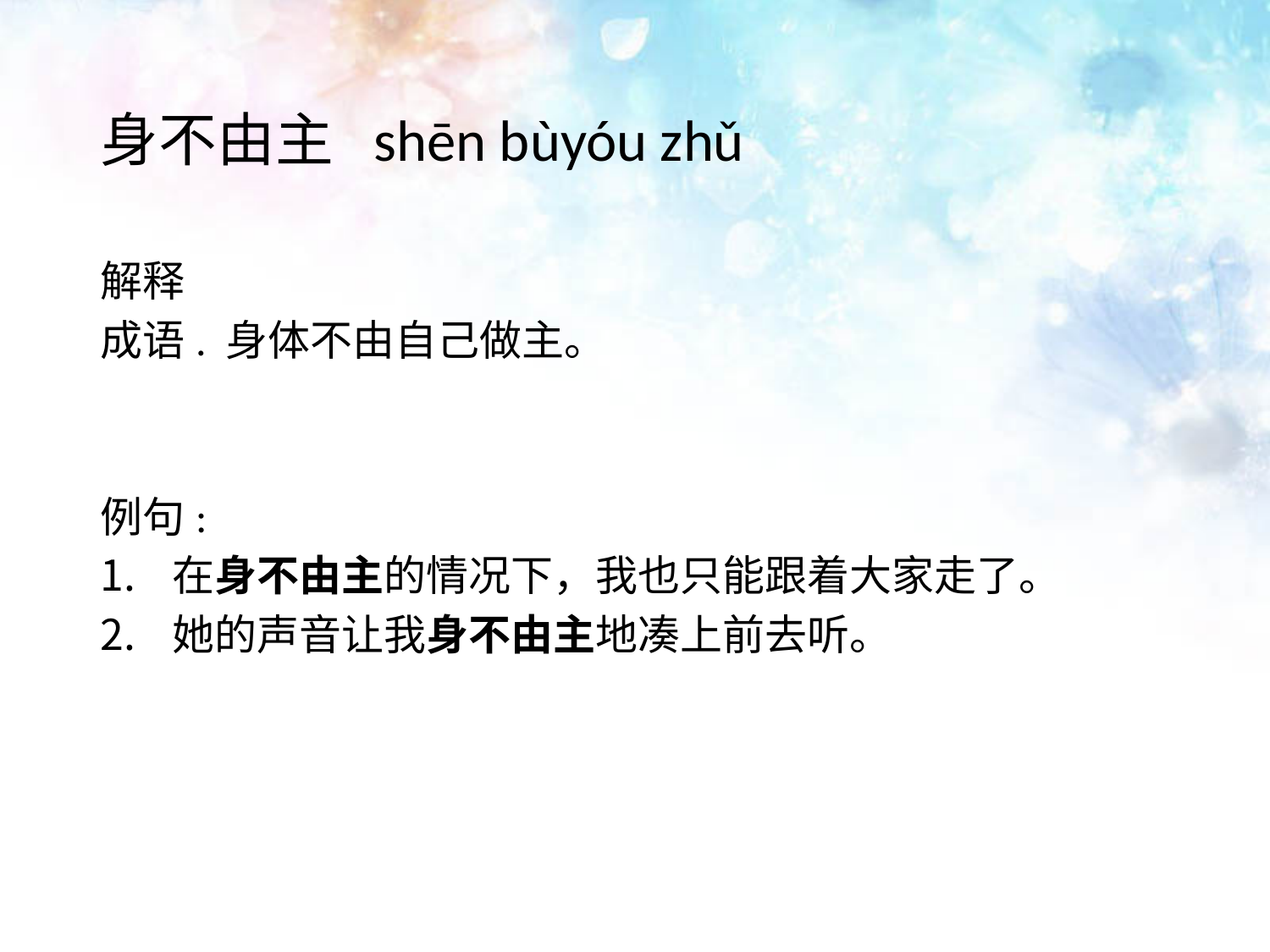

# 身不由主  shēn bùyóu zhǔ
解释
成语. 身体不由自己做主。

例句:
在身不由主的情况下，我也只能跟着大家走了。
她的声音让我身不由主地凑上前去听。